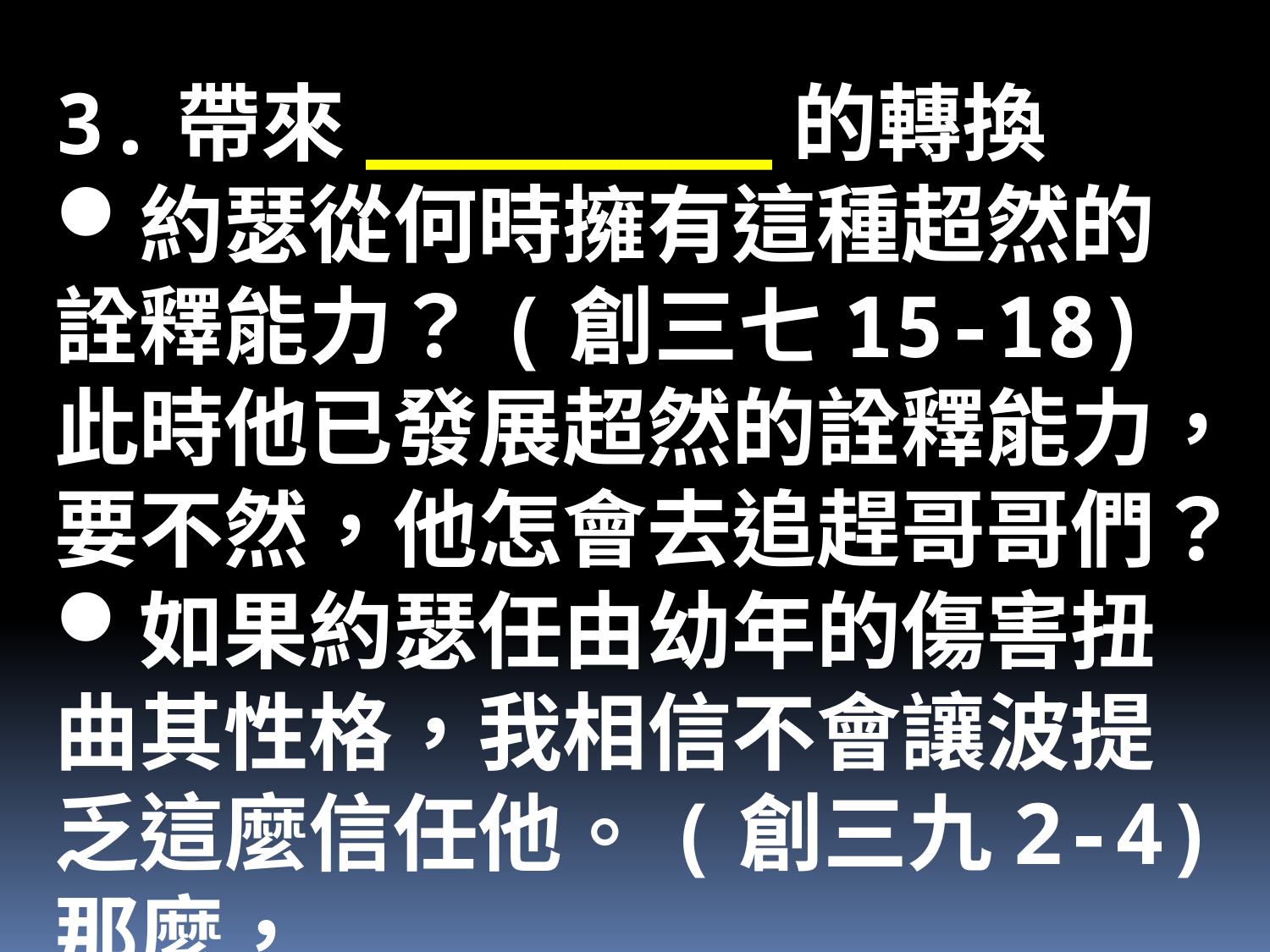

3.帶來________的轉換
約瑟從何時擁有這種超然的詮釋能力？(創三七15-18)此時他已發展超然的詮釋能力，要不然，他怎會去追趕哥哥們？
如果約瑟任由幼年的傷害扭曲其性格，我相信不會讓波提乏這麼信任他。(創三九2-4)那麼，